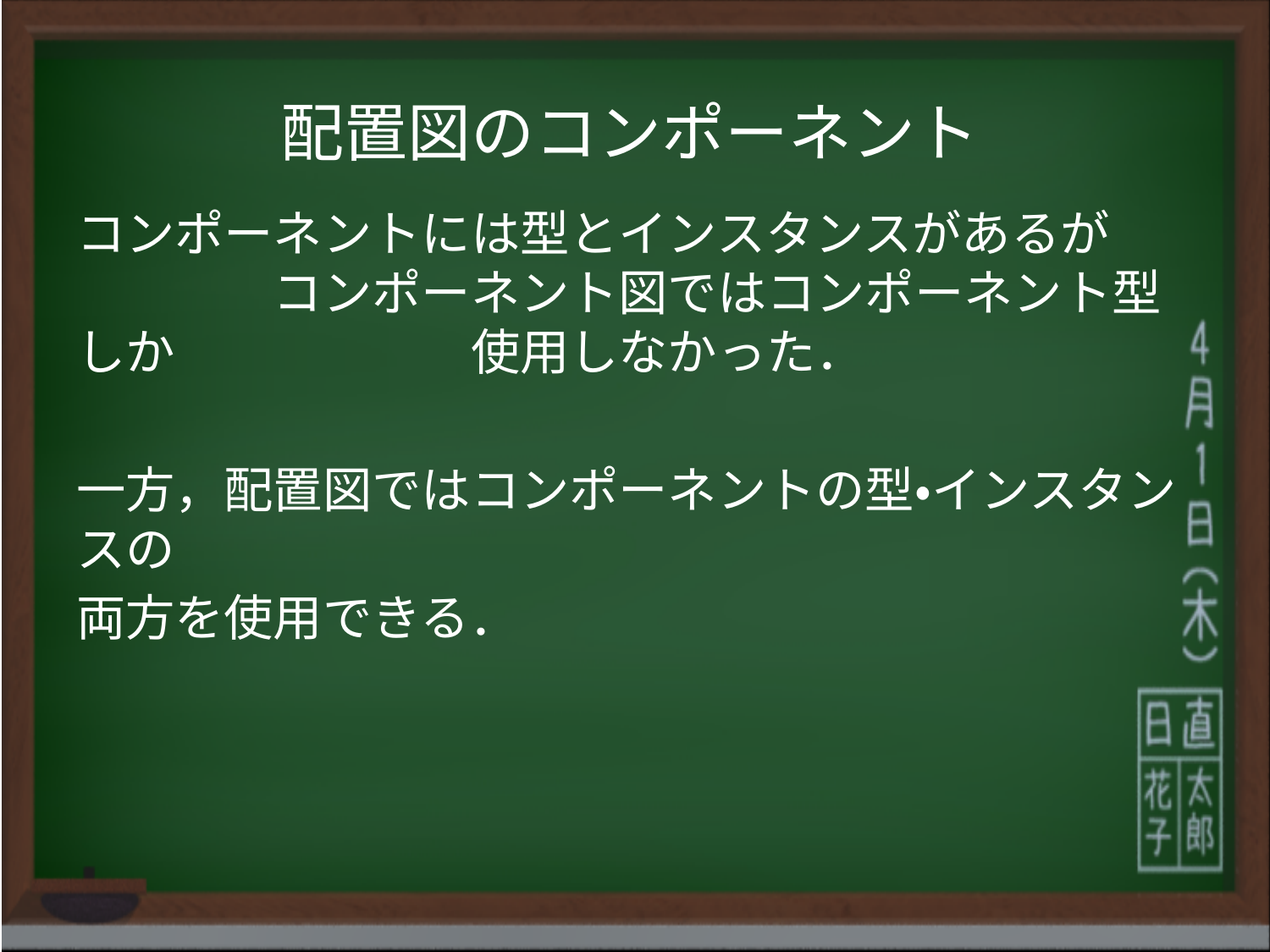

配置図のコンポーネント
コンポーネントには型とインスタンスがあるが　　　　　コンポーネント図ではコンポーネント型しか　　　　　　使用しなかった．

一方，配置図ではコンポーネントの型・インスタンスの
両方を使用できる．